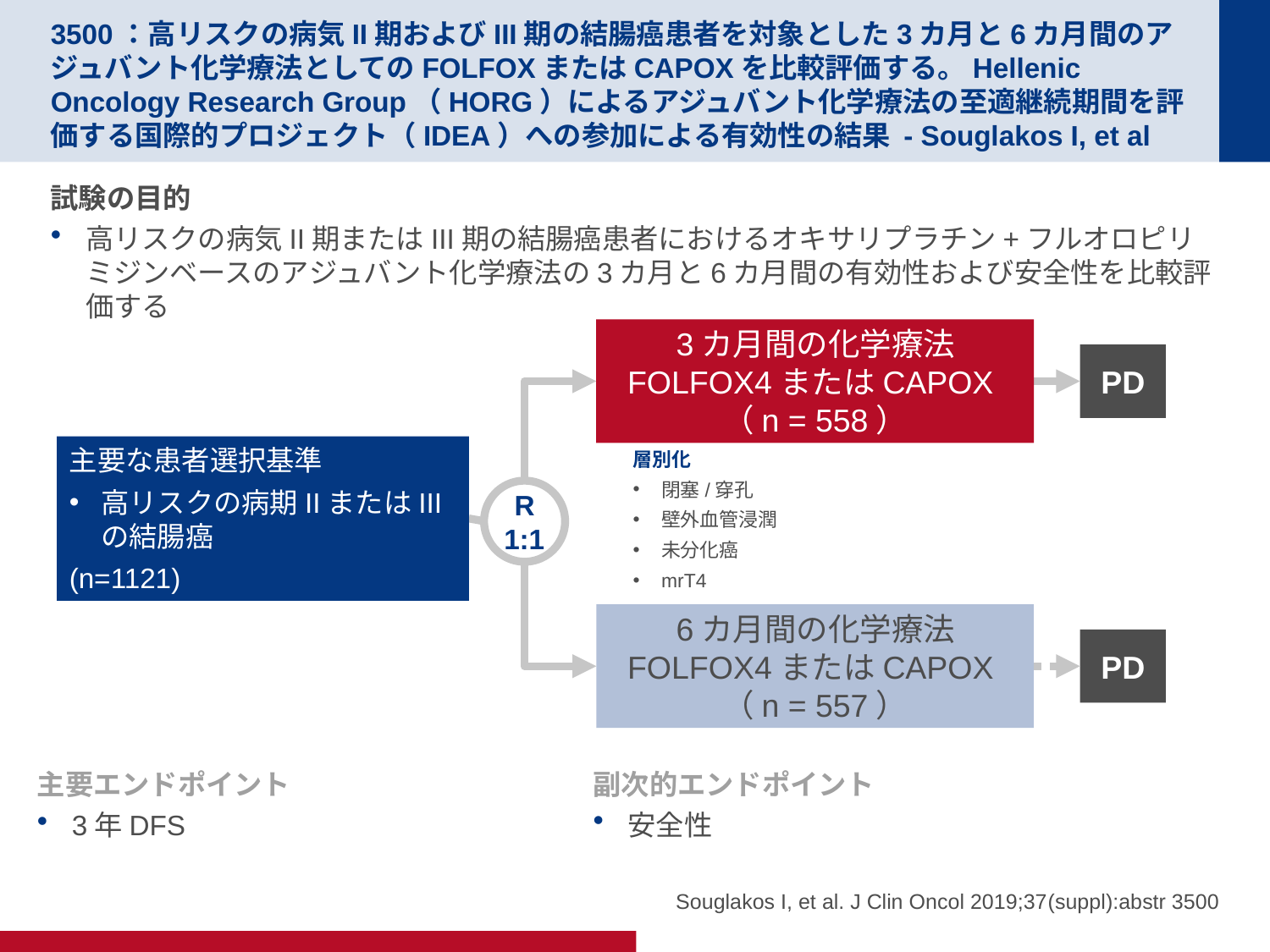

# 3500：高リスクの病気II期およびIII期の結腸癌患者を対象とした3カ月と6カ月間のアジュバント化学療法としてのFOLFOXまたはCAPOXを比較評価する。Hellenic Oncology Research Group（HORG）によるアジュバント化学療法の至適継続期間を評価する国際的プロジェクト（IDEA）への参加による有効性の結果 - Souglakos I, et al
試験の目的
高リスクの病気II期またはIII期の結腸癌患者におけるオキサリプラチン+フルオロピリミジンベースのアジュバント化学療法の3カ月と6カ月間の有効性および安全性を比較評価する
 3カ月間の化学療法FOLFOX4またはCAPOX
（n = 558）
PD
主要な患者選択基準
高リスクの病期IIまたはIIIの結腸癌
(n=1121)
層別化
閉塞/穿孔
壁外血管浸潤
未分化癌
mrT4
R
1:1
 6カ月間の化学療法FOLFOX4またはCAPOX
（n = 557）
PD
主要エンドポイント
3年DFS

副次的エンドポイント
安全性
Souglakos I, et al. J Clin Oncol 2019;37(suppl):abstr 3500